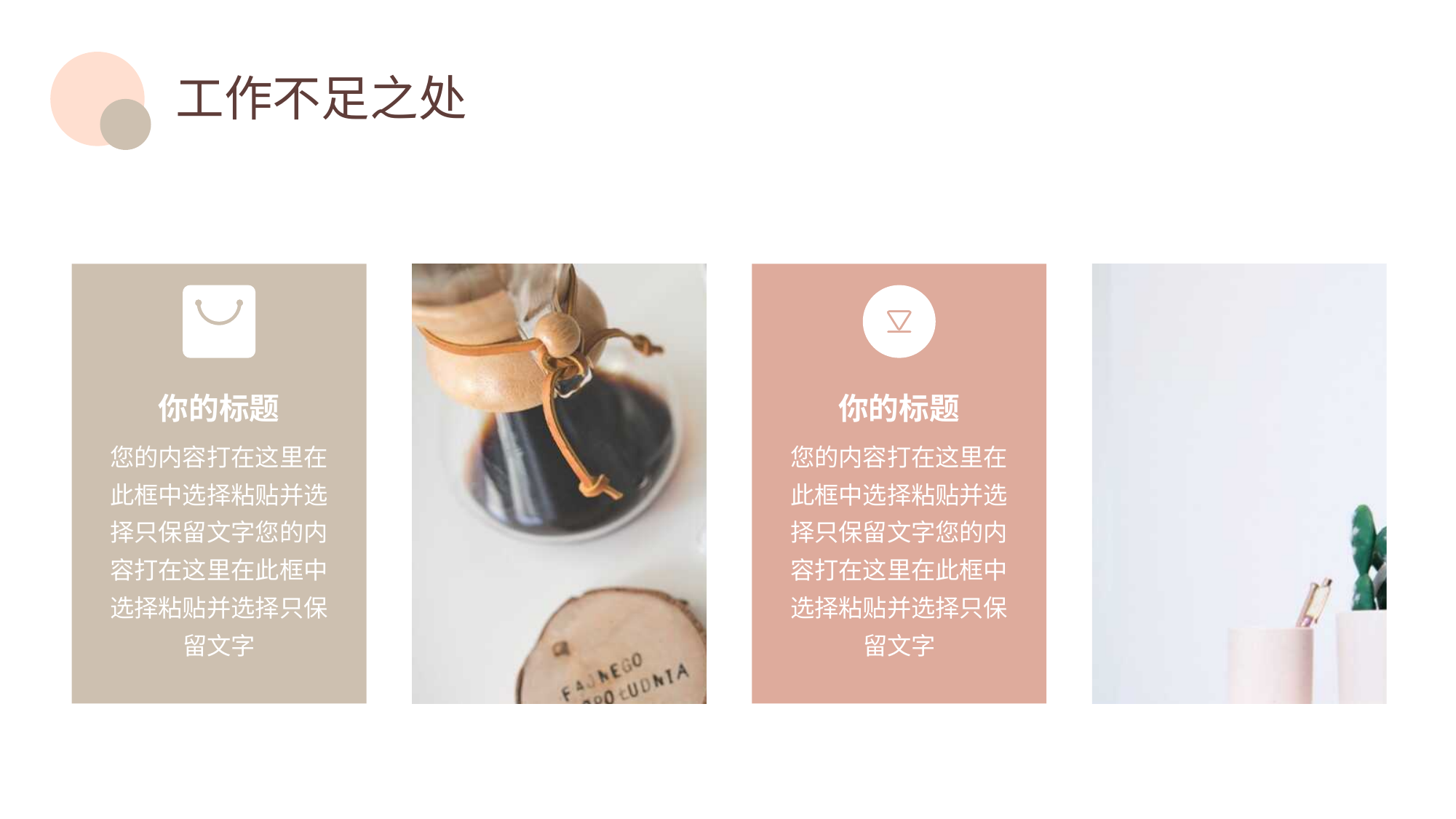

# 工作不足之处

你的标题
您的内容打在这里在此框中选择粘贴并选择只保留文字您的内容打在这里在此框中选择粘贴并选择只保留文字

你的标题
您的内容打在这里在此框中选择粘贴并选择只保留文字您的内容打在这里在此框中选择粘贴并选择只保留文字